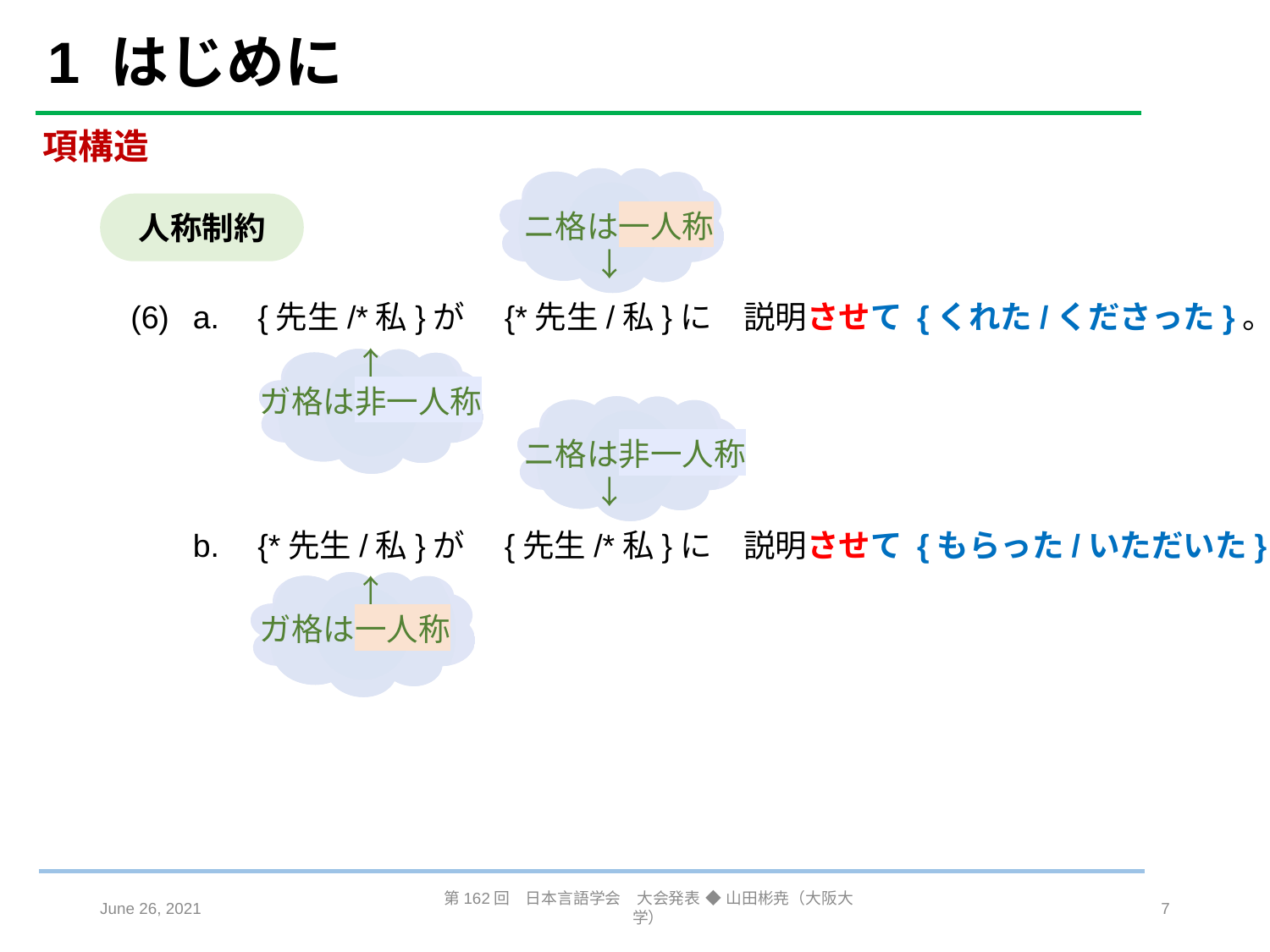

# 1 はじめに
項構造

ニ格は一人称
　　 ↓

　　　↑
ガ格は非一人称

ニ格は非一人称
　　 ↓

　　　↑
ガ格は一人称

人称制約
(6)	a.	{先生/*私}が　{*先生/私}に　説明させて {くれた/くださった}。

	b.	{*先生/私}が　{先生/*私}に　説明させて {もらった/いただいた}。
June 26, 2021
第162回　日本言語学会　大会発表 ◆ 山田彬尭（大阪大学）
7